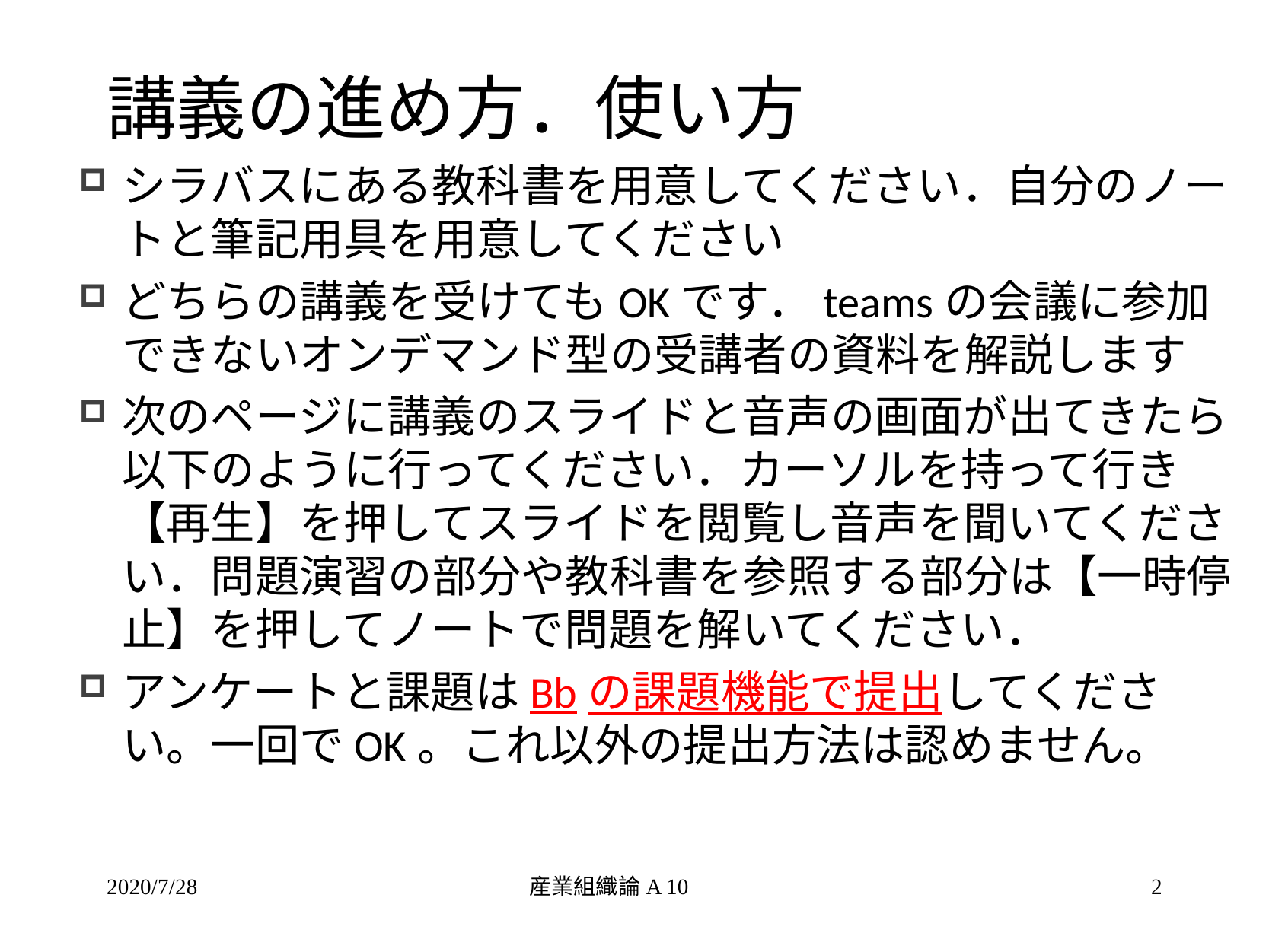

# 講義の進め方．使い方
シラバスにある教科書を用意してください．自分のノートと筆記用具を用意してください
どちらの講義を受けてもOKです．teamsの会議に参加できないオンデマンド型の受講者の資料を解説します
次のページに講義のスライドと音声の画面が出てきたら以下のように行ってください．カーソルを持って行き【再生】を押してスライドを閲覧し音声を聞いてください．問題演習の部分や教科書を参照する部分は【一時停止】を押してノートで問題を解いてください．
アンケートと課題はBbの課題機能で提出してください。一回でOK。これ以外の提出方法は認めません。
2020/7/28
産業組織論A 10
2